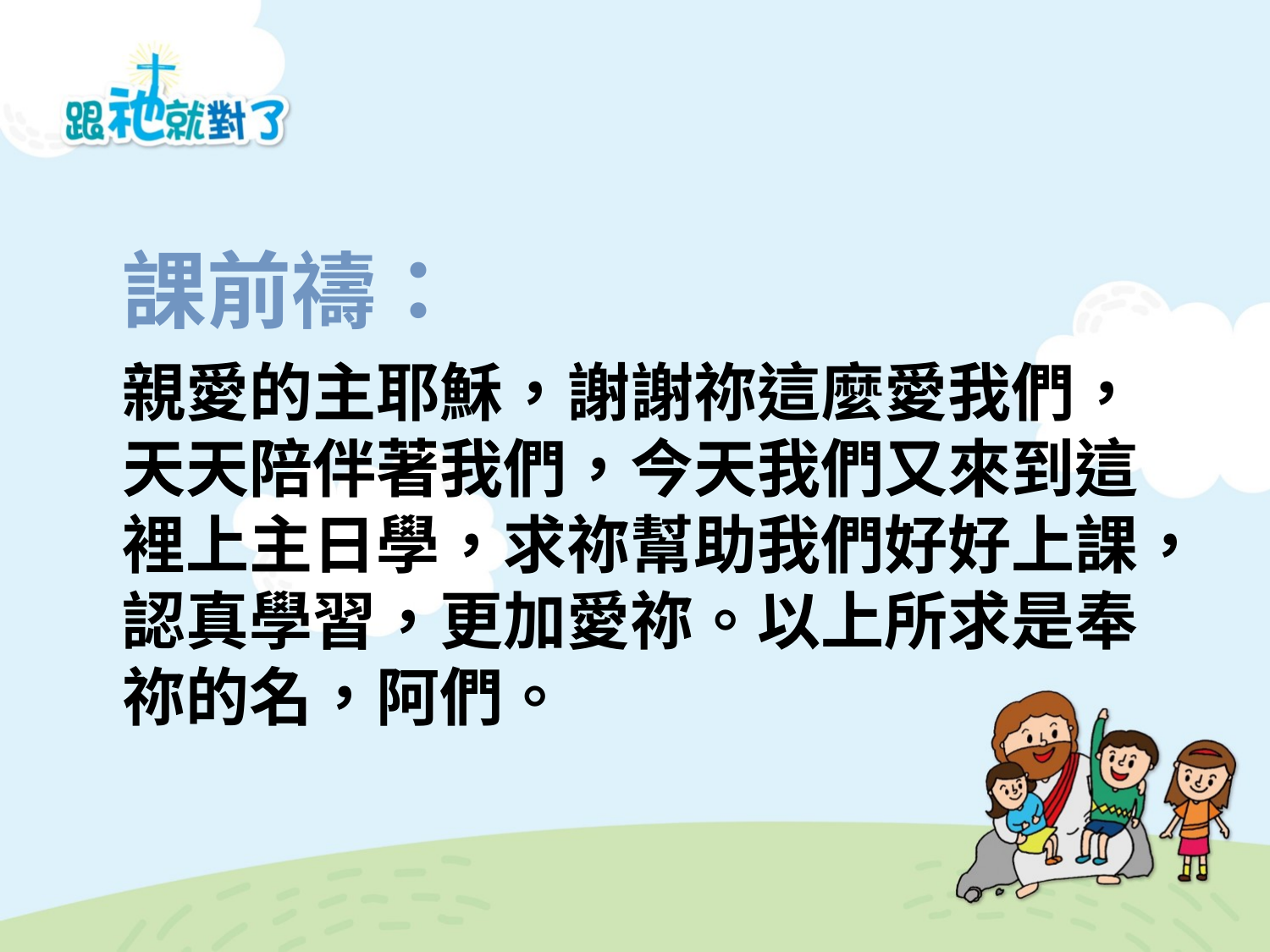

課前禱：
親愛的主耶穌，謝謝祢這麼愛我們，天天陪伴著我們，今天我們又來到這裡上主日學，求祢幫助我們好好上課，認真學習，更加愛祢。以上所求是奉祢的名，阿們。